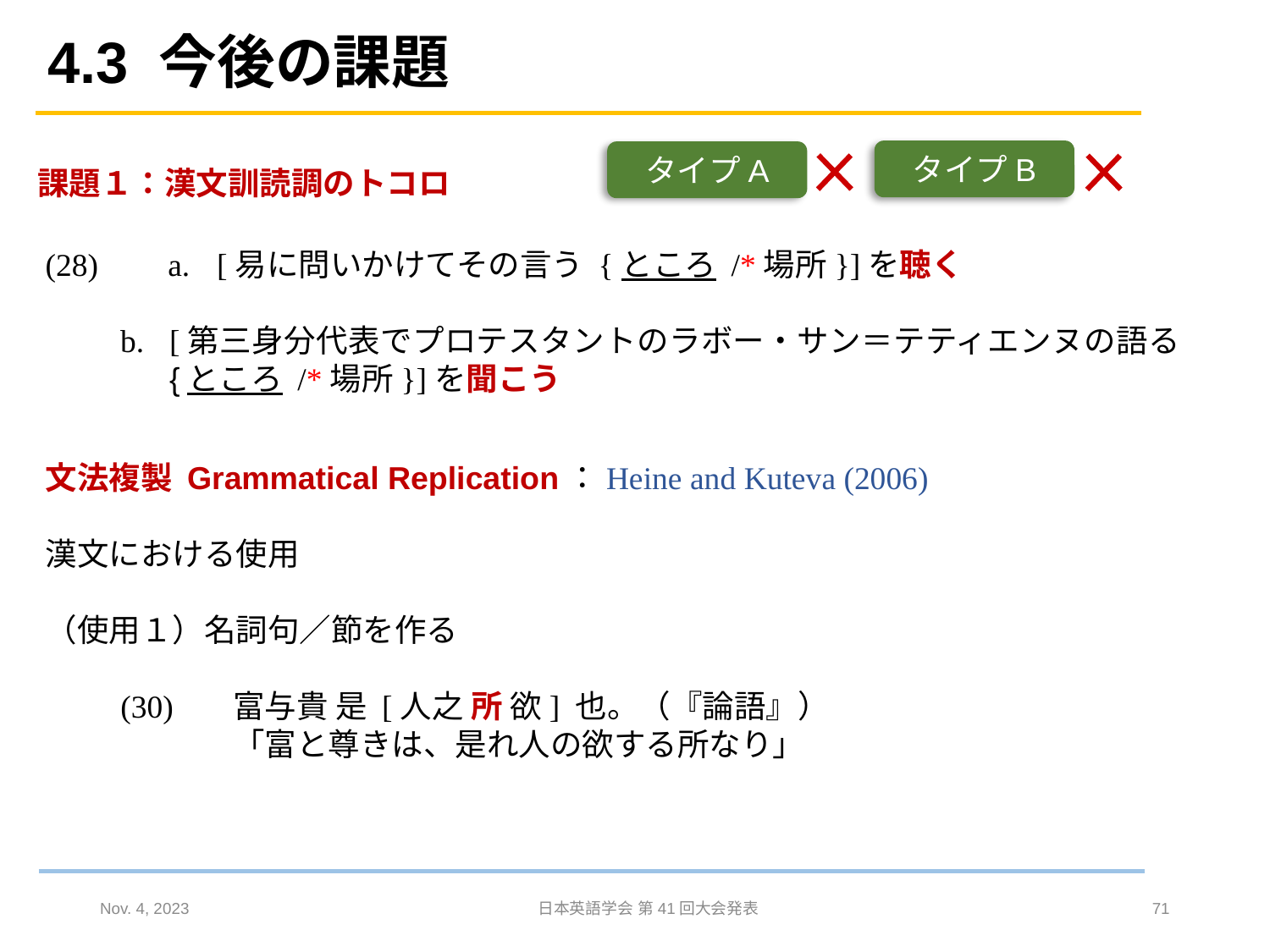

# 4.3 今後の課題
タイプB
タイプA
課題１：漢文訓読調のトコロ
	a.	[易に問いかけてその言う {ところ /*場所}]を聴く

	b.	[第三身分代表でプロテスタントのラボー・サン＝テティエンヌの語る
		{ところ /*場所}]を聞こう
文法複製 Grammatical Replication：Heine and Kuteva (2006)

漢文における使用

（使用１）名詞句／節を作る

	(30)	富与貴 是 [人之 所 欲] 也。（『論語』）
			「富と尊きは、是れ人の欲する所なり」

Nov. 4, 2023

日本英語学会 第41回大会発表

71